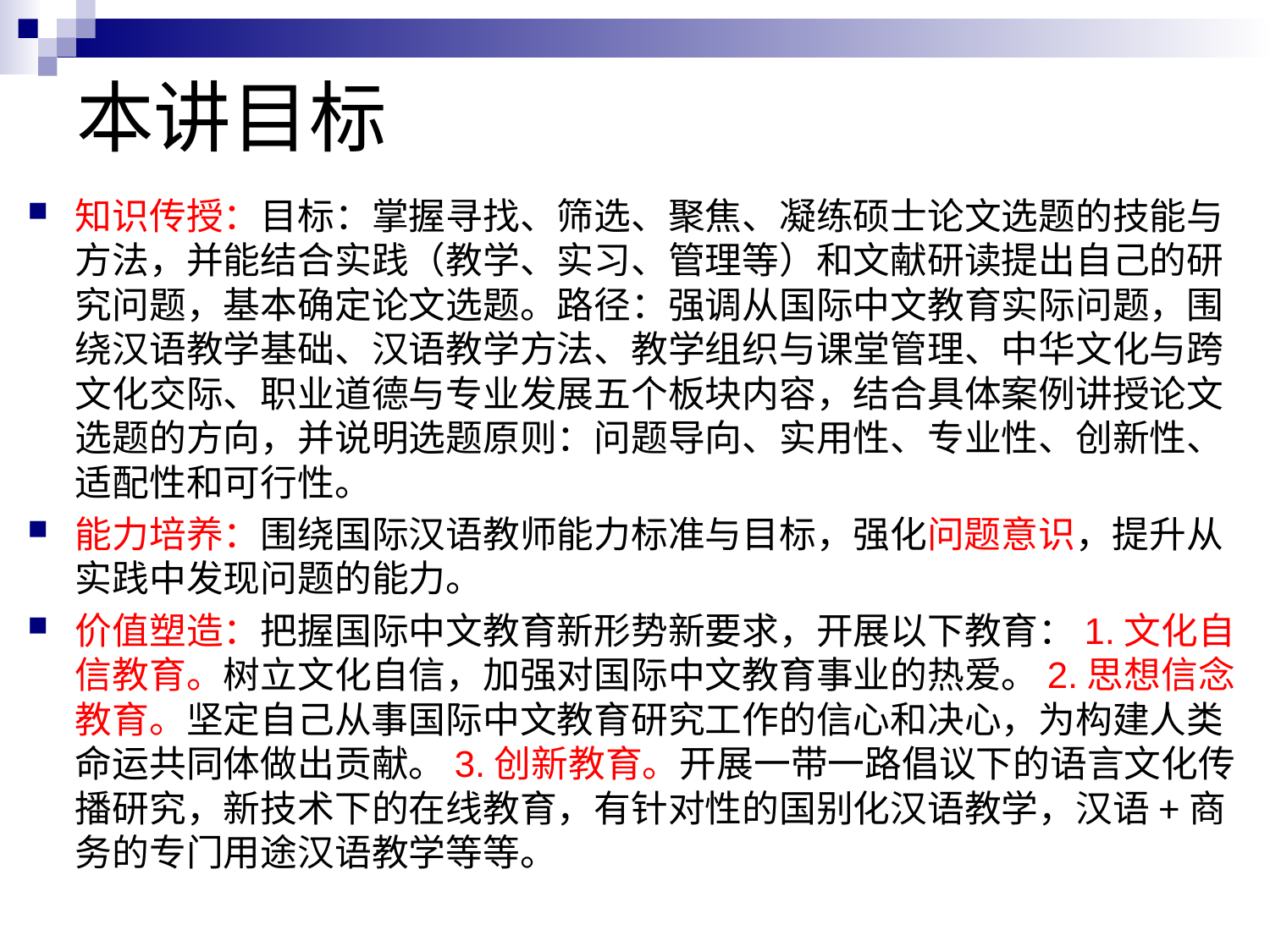

# 本讲目标
知识传授：目标：掌握寻找、筛选、聚焦、凝练硕士论文选题的技能与方法，并能结合实践（教学、实习、管理等）和文献研读提出自己的研究问题，基本确定论文选题。路径：强调从国际中文教育实际问题，围绕汉语教学基础、汉语教学方法、教学组织与课堂管理、中华文化与跨文化交际、职业道德与专业发展五个板块内容，结合具体案例讲授论文选题的方向，并说明选题原则：问题导向、实用性、专业性、创新性、适配性和可行性。
能力培养：围绕国际汉语教师能力标准与目标，强化问题意识，提升从实践中发现问题的能力。
价值塑造：把握国际中文教育新形势新要求，开展以下教育：1.文化自信教育。树立文化自信，加强对国际中文教育事业的热爱。2.思想信念教育。坚定自己从事国际中文教育研究工作的信心和决心，为构建人类命运共同体做出贡献。3.创新教育。开展一带一路倡议下的语言文化传播研究，新技术下的在线教育，有针对性的国别化汉语教学，汉语+商务的专门用途汉语教学等等。